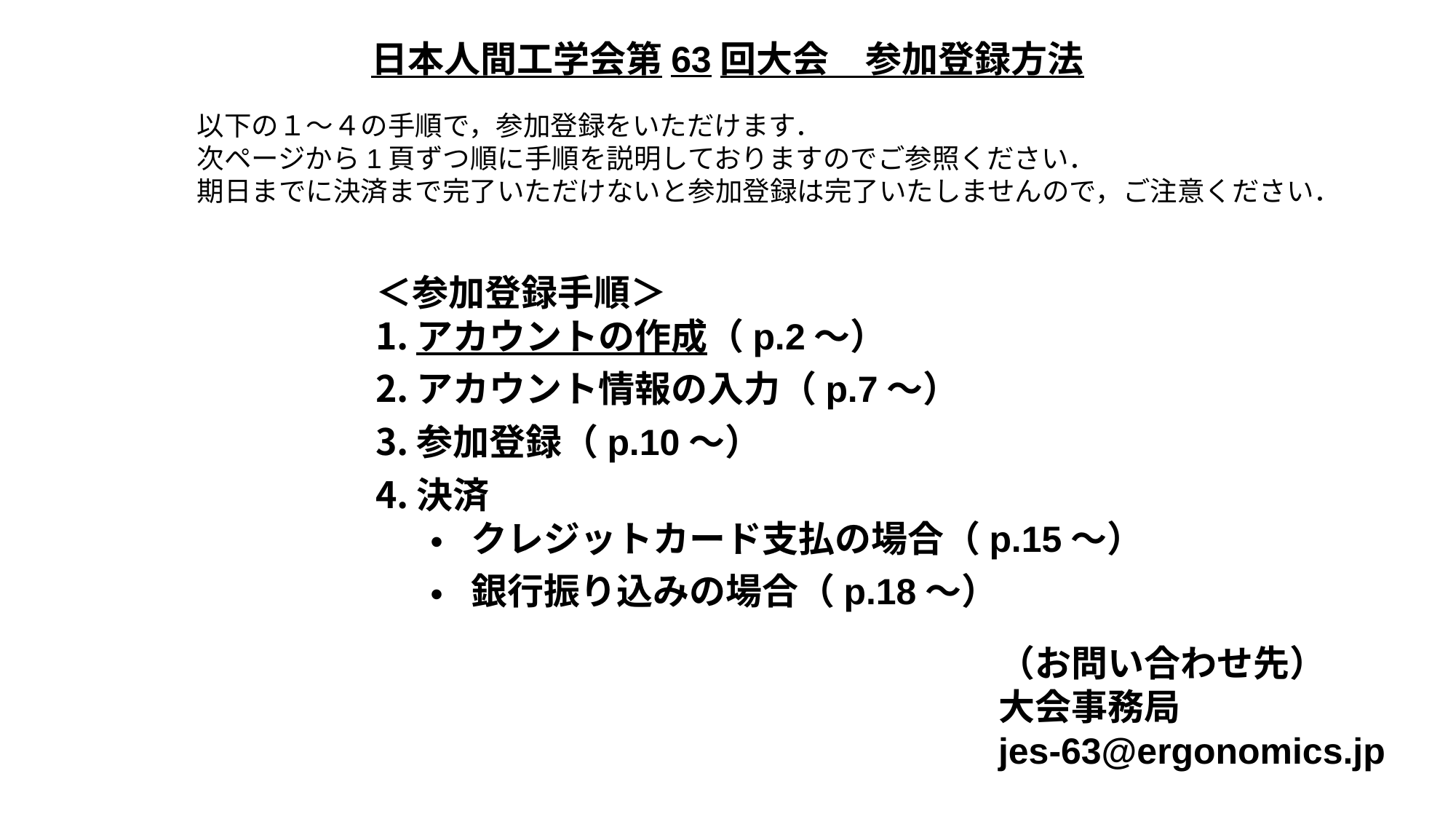

日本人間工学会第63回大会　参加登録方法
以下の１～４の手順で，参加登録をいただけます．
次ページから1頁ずつ順に手順を説明しておりますのでご参照ください．
期日までに決済まで完了いただけないと参加登録は完了いたしませんので，ご注意ください．
＜参加登録手順＞
アカウントの作成（p.2～）
アカウント情報の入力（p.7～）
参加登録（p.10～）
決済
クレジットカード支払の場合（p.15～）
銀行振り込みの場合（p.18～）
（お問い合わせ先）
大会事務局
jes-63@ergonomics.jp